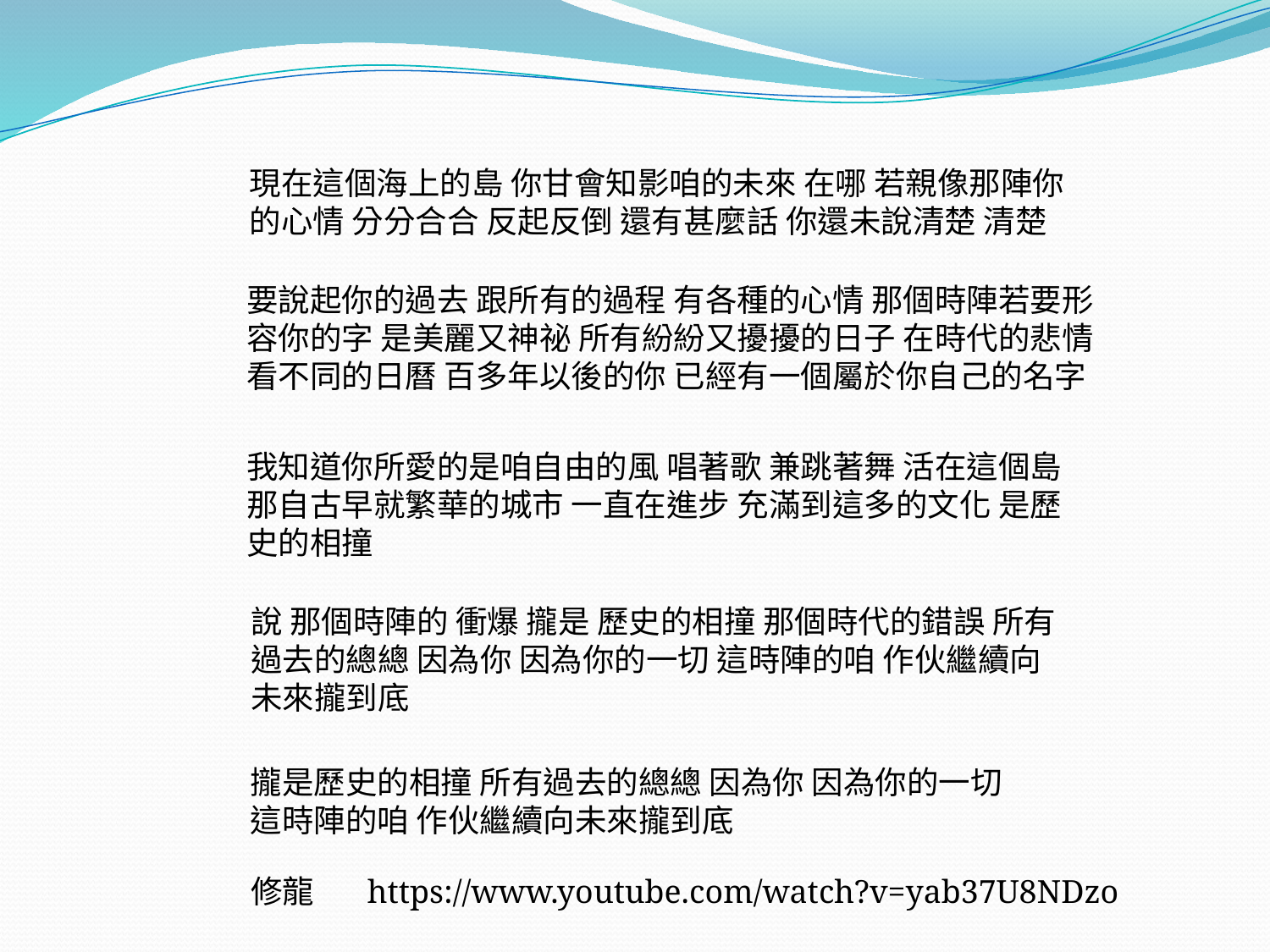

現在這個海上的島 你甘會知影咱的未來 在哪 若親像那陣你的心情 分分合合 反起反倒 還有甚麼話 你還未說清楚 清楚
要說起你的過去 跟所有的過程 有各種的心情 那個時陣若要形容你的字 是美麗又神祕 所有紛紛又擾擾的日子 在時代的悲情 看不同的日曆 百多年以後的你 已經有一個屬於你自己的名字
我知道你所愛的是咱自由的風 唱著歌 兼跳著舞 活在這個島 那自古早就繁華的城市 一直在進步 充滿到這多的文化 是歷史的相撞
說 那個時陣的 衝爆 攏是 歷史的相撞 那個時代的錯誤 所有過去的總總 因為你 因為你的一切 這時陣的咱 作伙繼續向未來攏到底
攏是歷史的相撞 所有過去的總總 因為你 因為你的一切 這時陣的咱 作伙繼續向未來攏到底﻿
修龍
https://www.youtube.com/watch?v=yab37U8NDzo